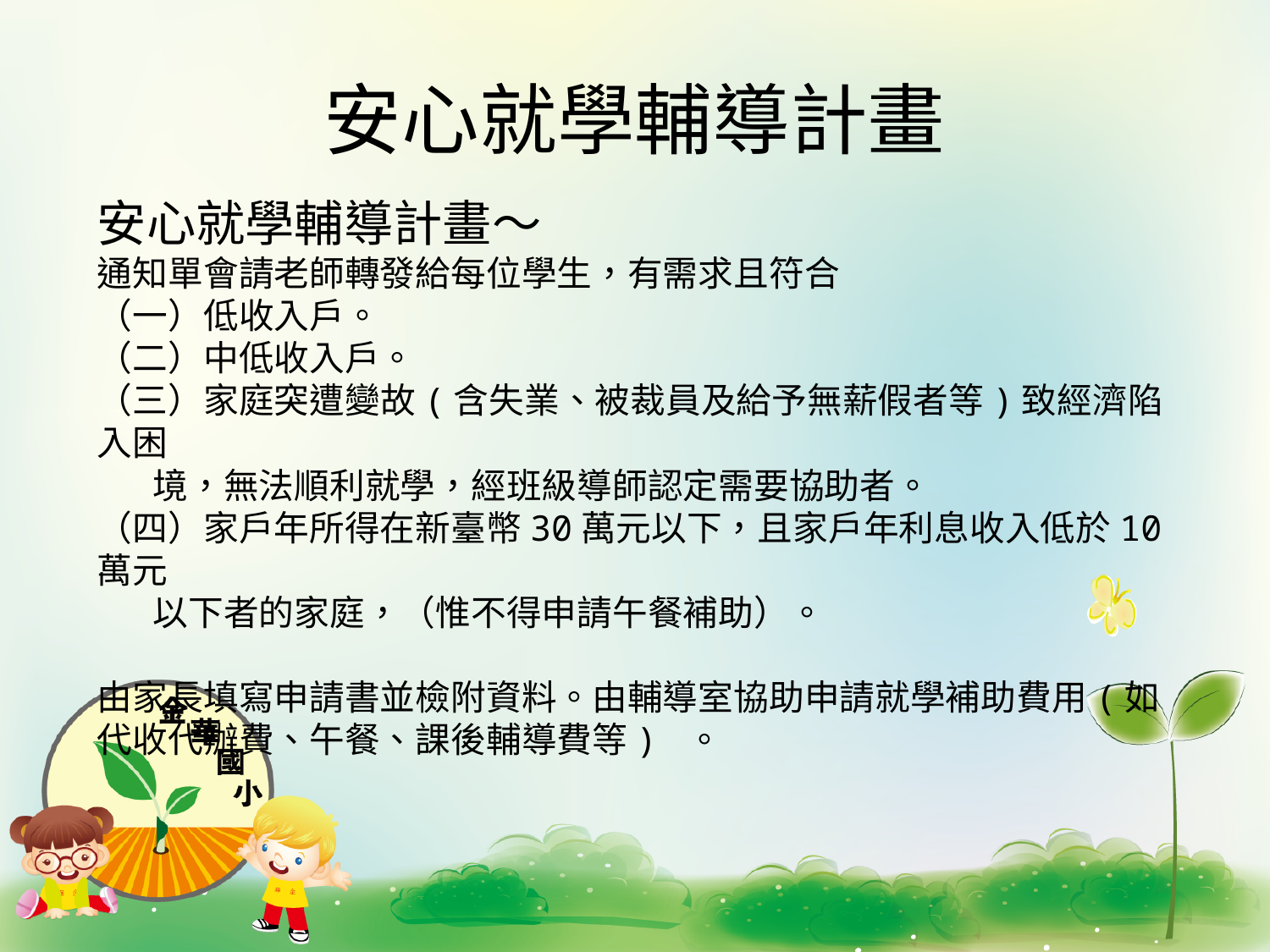

# 安心就學輔導計畫
安心就學輔導計畫〜
通知單會請老師轉發給每位學生，有需求且符合
（一）低收入戶。
（二）中低收入戶。
（三）家庭突遭變故(含失業、被裁員及給予無薪假者等)致經濟陷入困
      境，無法順利就學，經班級導師認定需要協助者。
（四）家戶年所得在新臺幣30萬元以下，且家戶年利息收入低於10萬元
      以下者的家庭，（惟不得申請午餐補助）。

由家長填寫申請書並檢附資料。由輔導室協助申請就學補助費用(如代收代辦費、午餐、課後輔導費等) 。